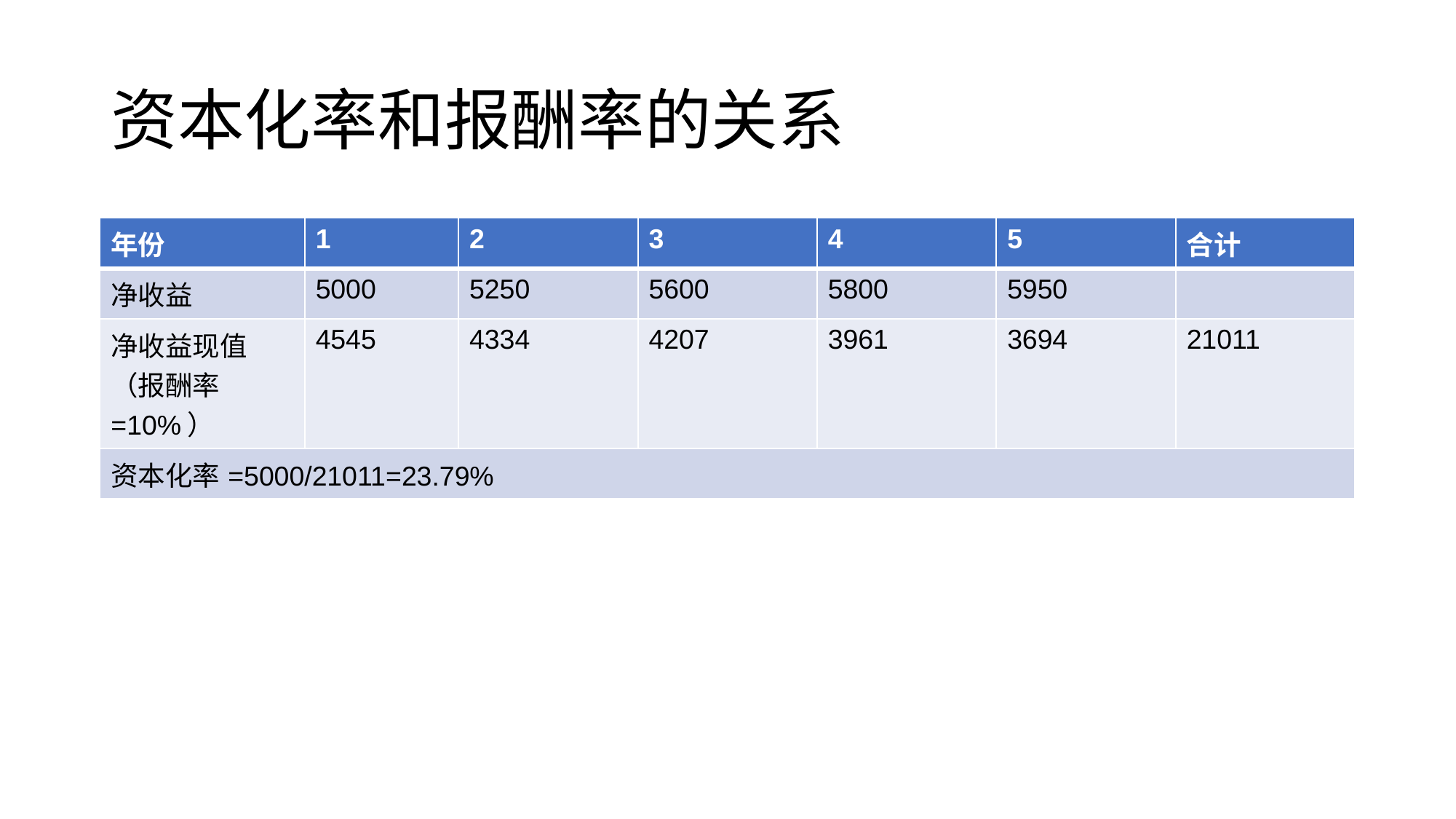

# 资本化率和报酬率的关系
| 年份 | 1 | 2 | 3 | 4 | 5 | 合计 |
| --- | --- | --- | --- | --- | --- | --- |
| 净收益 | 5000 | 5250 | 5600 | 5800 | 5950 |  |
| 净收益现值（报酬率=10%） | 4545 | 4334 | 4207 | 3961 | 3694 | 21011 |
| 资本化率=5000/21011=23.79% |  |  |  |  |  |  |